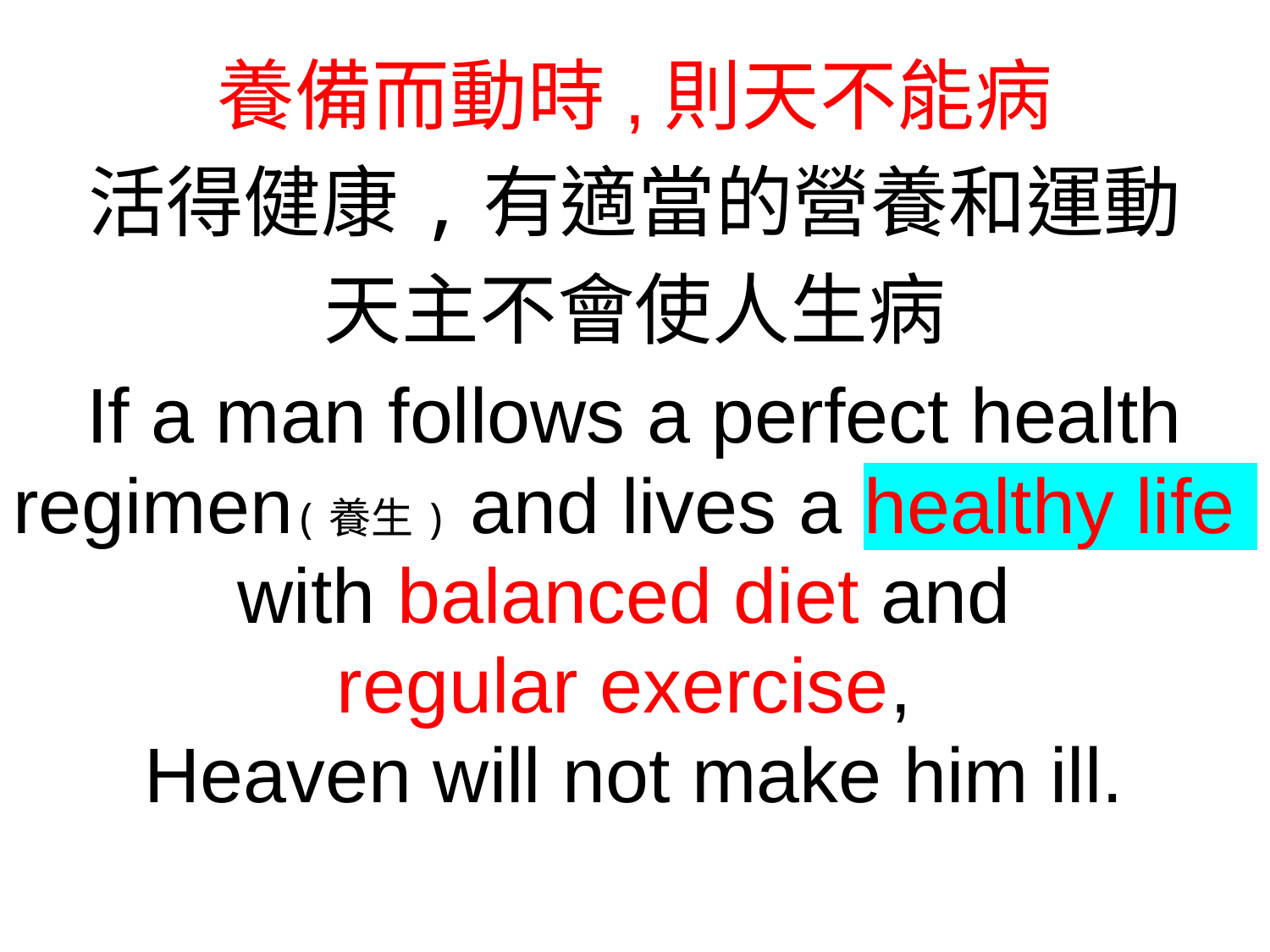

養備而動時,則天不能病
活得健康,有適當的營養和運動
天主不會使人生病
If a man follows a perfect health regimen(養生) and lives a healthy life
with balanced diet and
regular exercise,
Heaven will not make him ill.